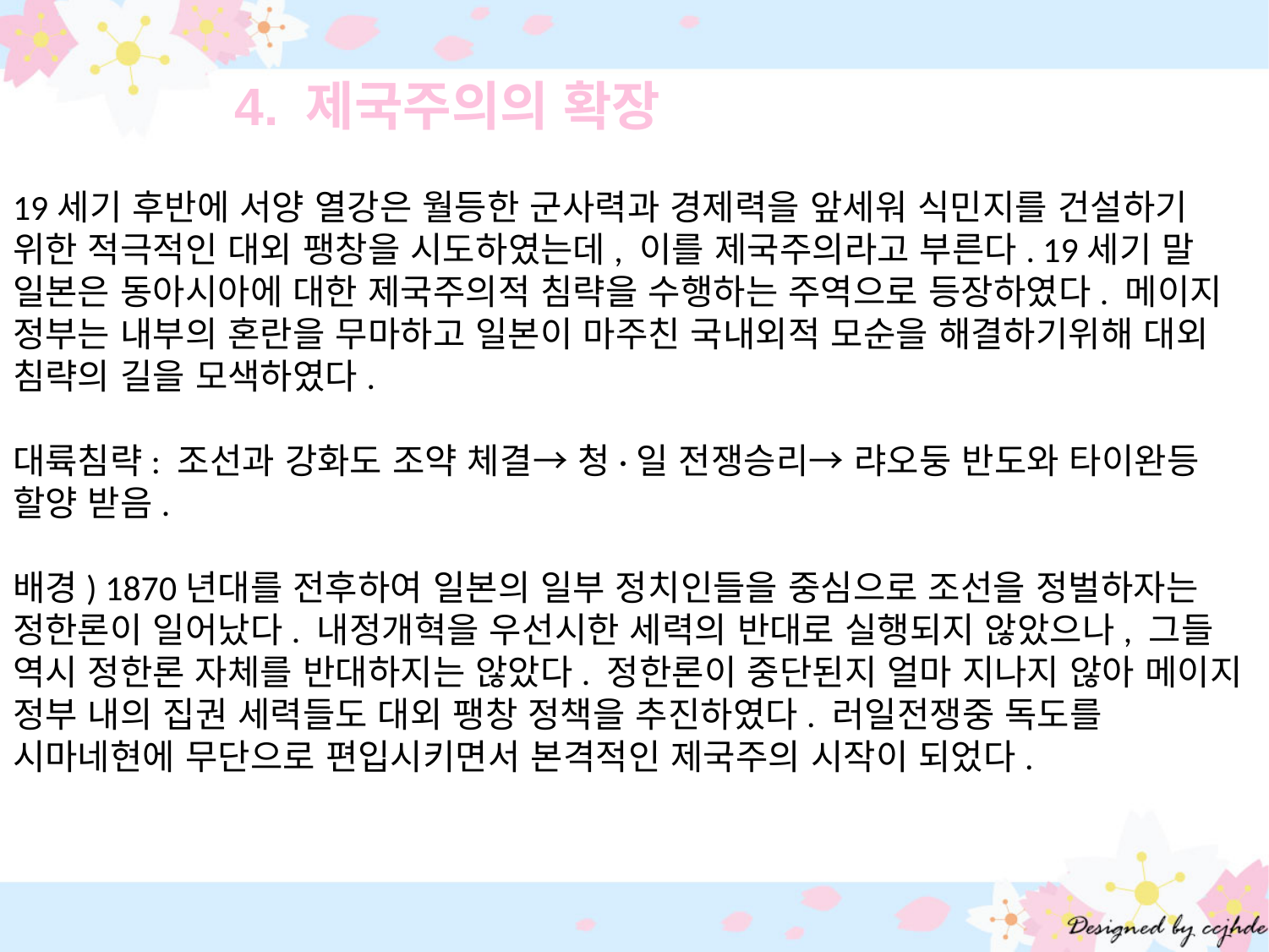

4. 제국주의의 확장
19세기 후반에 서양 열강은 월등한 군사력과 경제력을 앞세워 식민지를 건설하기 위한 적극적인 대외 팽창을 시도하였는데, 이를 제국주의라고 부른다. 19세기 말 일본은 동아시아에 대한 제국주의적 침략을 수행하는 주역으로 등장하였다. 메이지 정부는 내부의 혼란을 무마하고 일본이 마주친 국내외적 모순을 해결하기위해 대외 침략의 길을 모색하였다.

대륙침략: 조선과 강화도 조약 체결→ 청·일 전쟁승리→ 랴오둥 반도와 타이완등 할양 받음.

배경) 1870년대를 전후하여 일본의 일부 정치인들을 중심으로 조선을 정벌하자는 정한론이 일어났다. 내정개혁을 우선시한 세력의 반대로 실행되지 않았으나, 그들 역시 정한론 자체를 반대하지는 않았다. 정한론이 중단된지 얼마 지나지 않아 메이지 정부 내의 집권 세력들도 대외 팽창 정책을 추진하였다. 러일전쟁중 독도를 시마네현에 무단으로 편입시키면서 본격적인 제국주의 시작이 되었다.